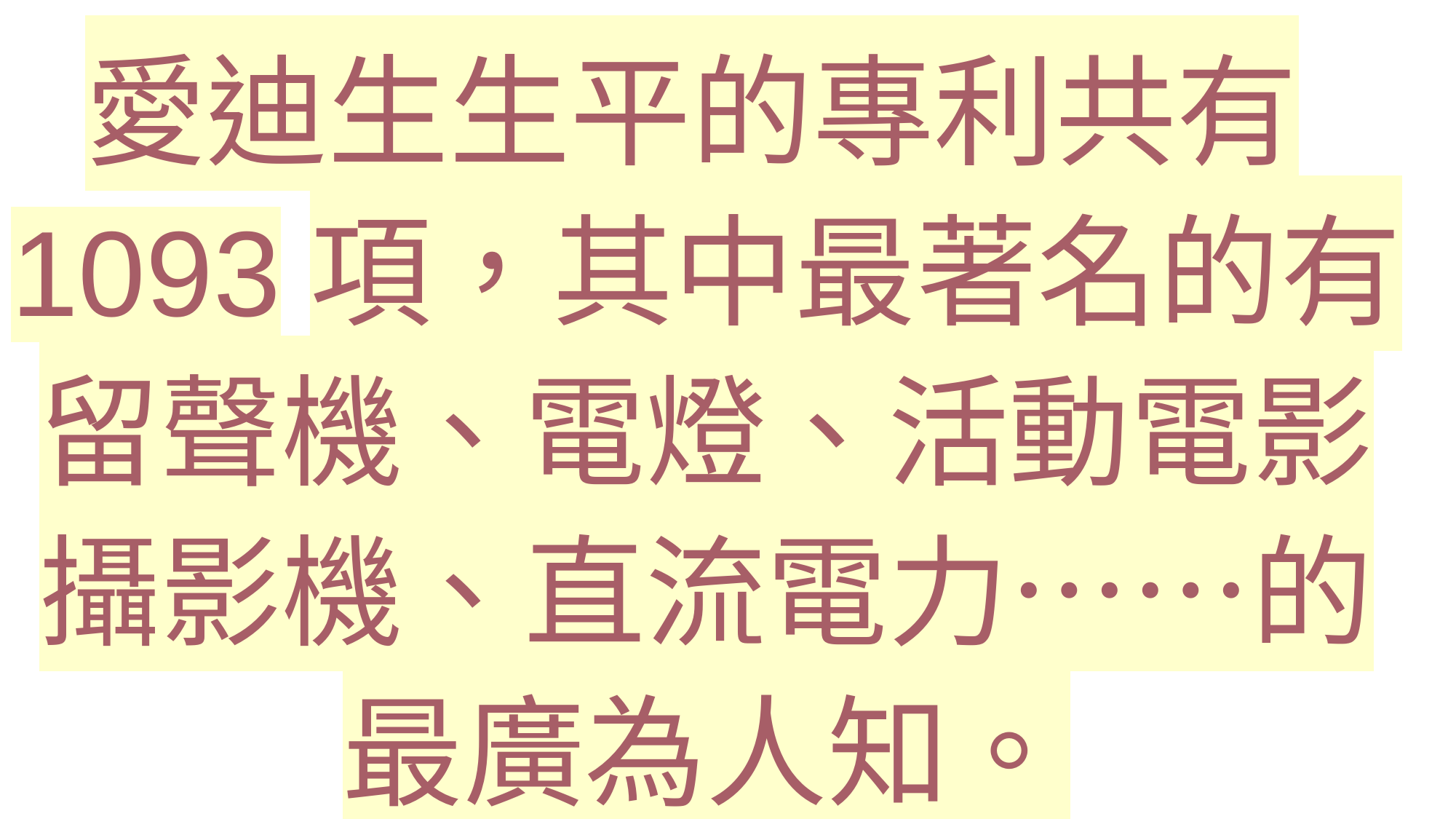

愛迪生生平的專利共有1093項，其中最著名的有留聲機、電燈、活動電影攝影機、直流電力……的最廣為人知。